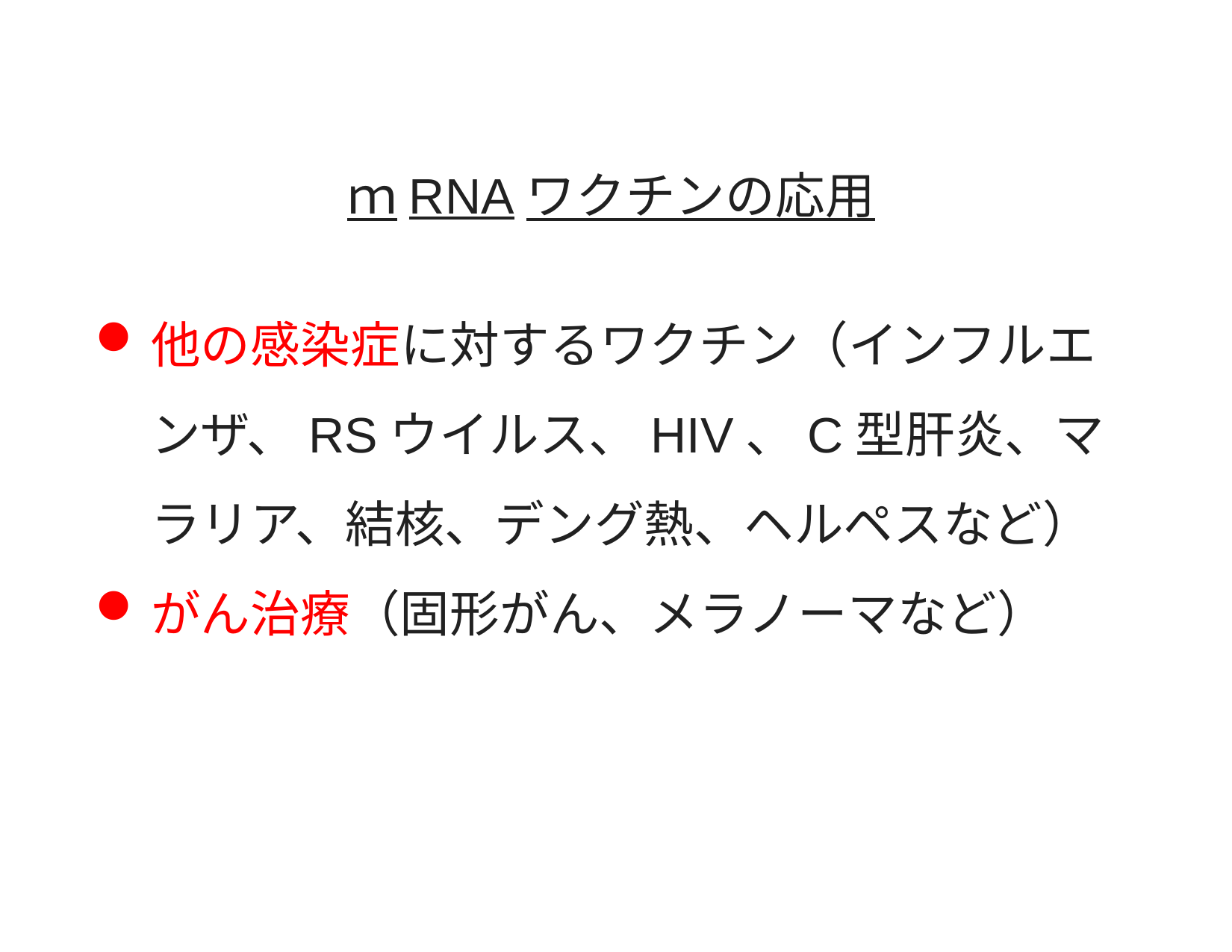

ｍRNAワクチンの応用

他の感染症に対するワクチン（インフルエンザ、RSウイルス、HIV、C型肝炎、マラリア、結核、デング熱、ヘルペスなど）
がん治療（固形がん、メラノーマなど）